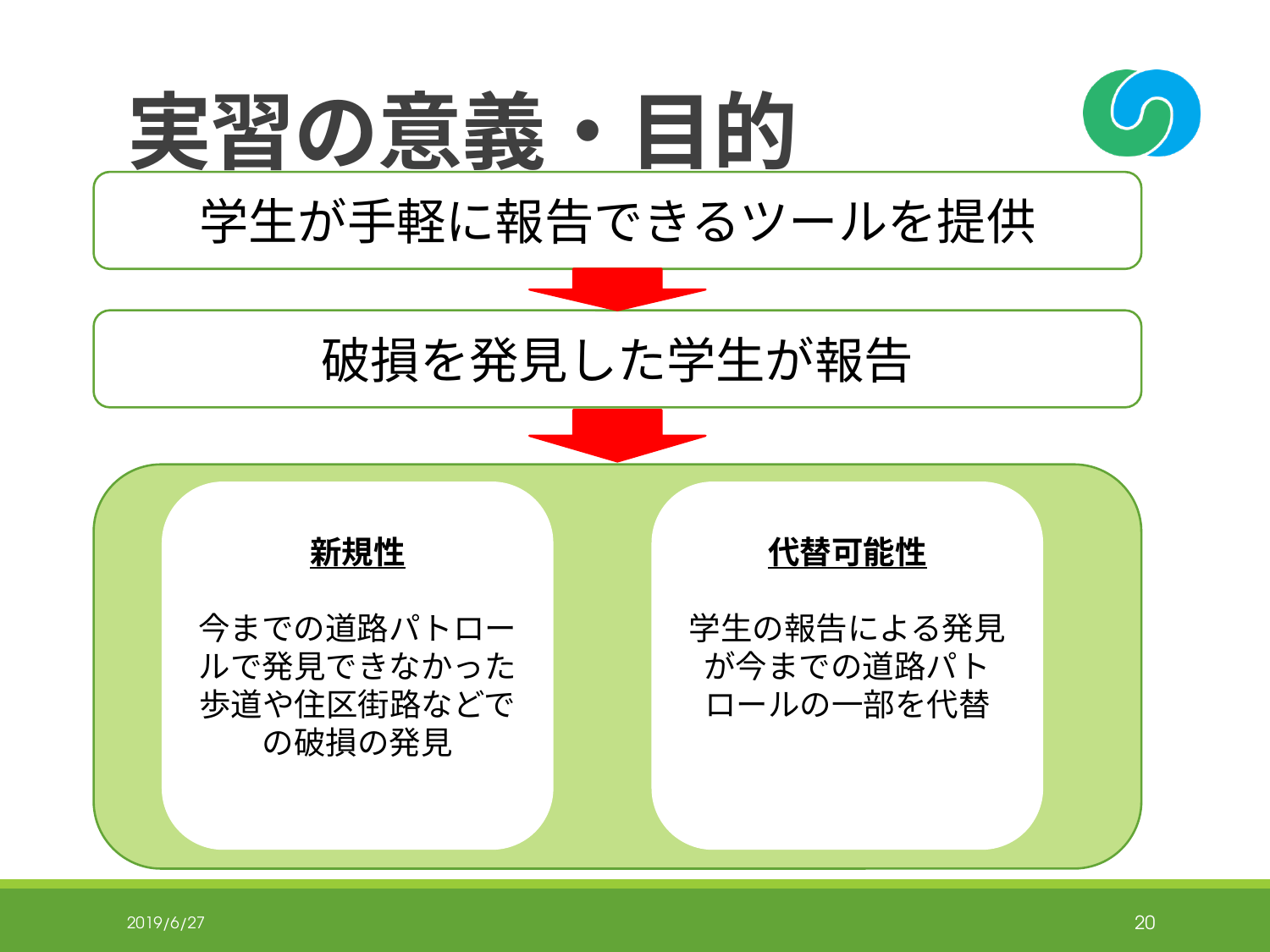

# 実習の意義・目的
学生が手軽に報告できるツールを提供

破損を発見した学生が報告

新規性

今までの道路パトロールで発見できなかった歩道や住区街路などでの破損の発見

代替可能性

学生の報告による発見が今までの道路パトロールの一部を代替

2019/6/27
20